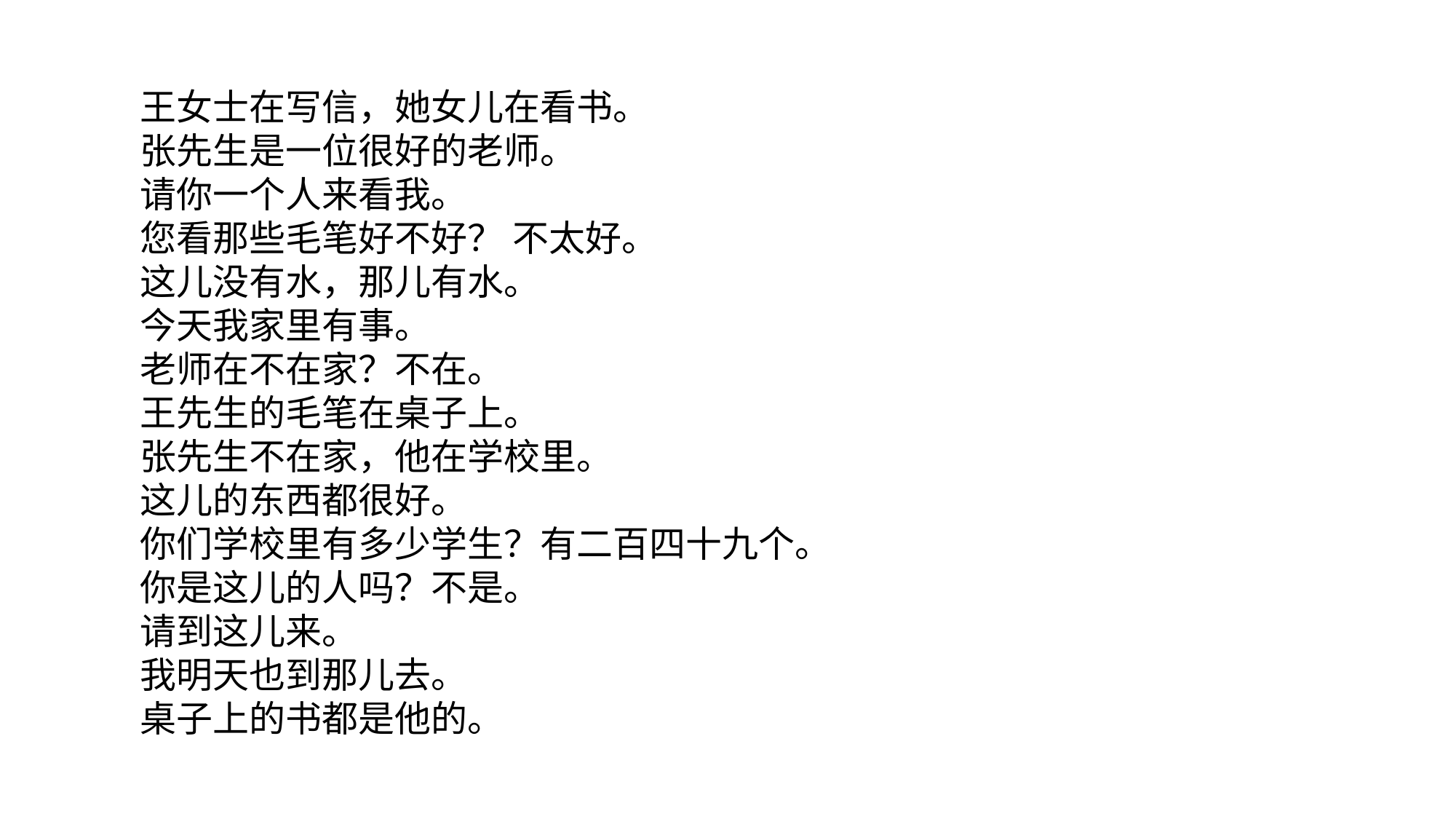

王女士在写信，她女儿在看书。
张先生是一位很好的老师。
请你一个人来看我。
您看那些毛笔好不好？ 不太好。
这儿没有水，那儿有水。
今天我家里有事。
老师在不在家？不在。
王先生的毛笔在桌子上。
张先生不在家，他在学校里。
这儿的东西都很好。
你们学校里有多少学生？有二百四十九个。
你是这儿的人吗？不是。
请到这儿来。
我明天也到那儿去。
桌子上的书都是他的。